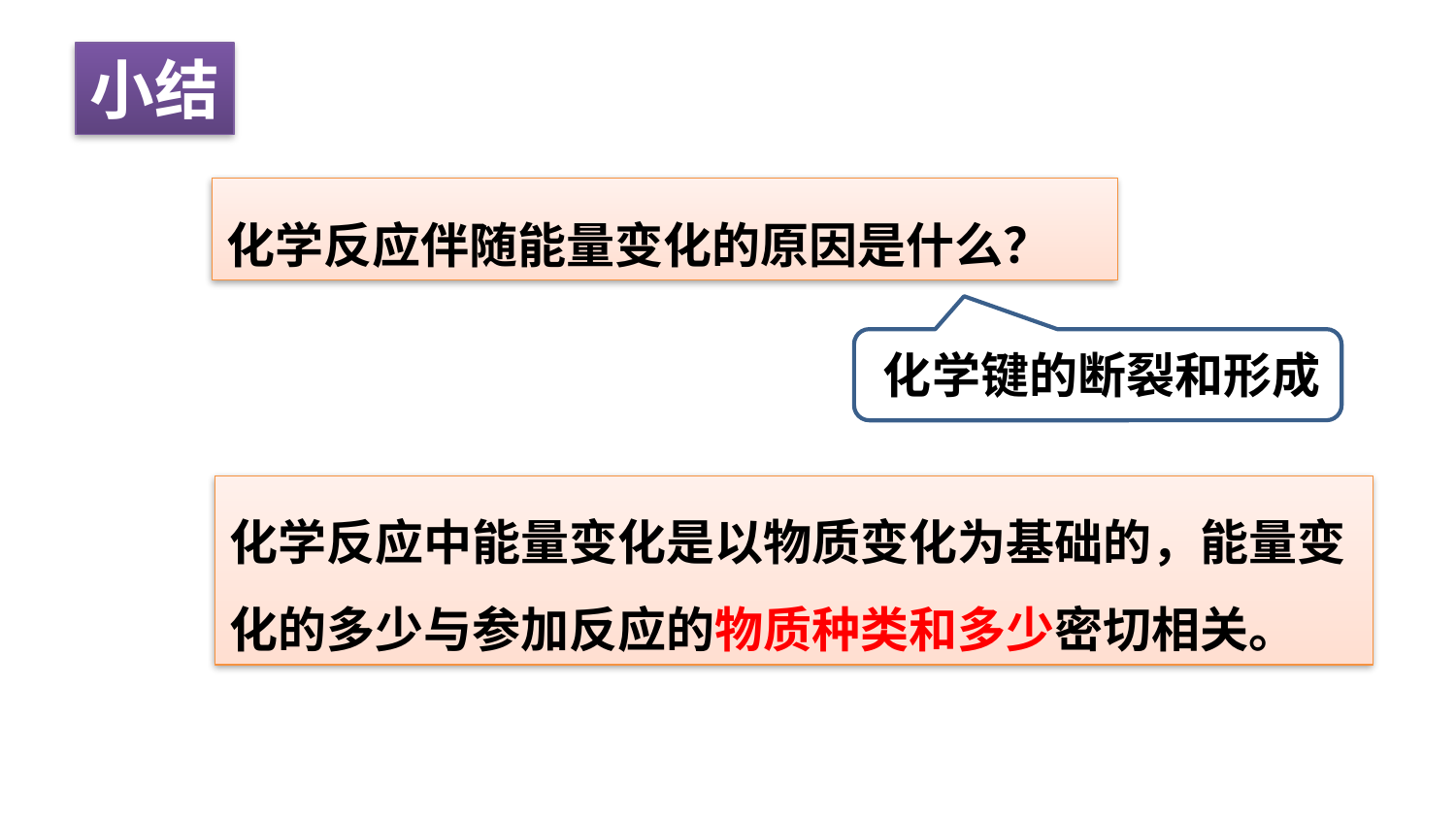

小结
化学反应伴随能量变化的原因是什么？

化学键的断裂和形成
化学反应中能量变化是以物质变化为基础的，能量变化的多少与参加反应的物质种类和多少密切相关。